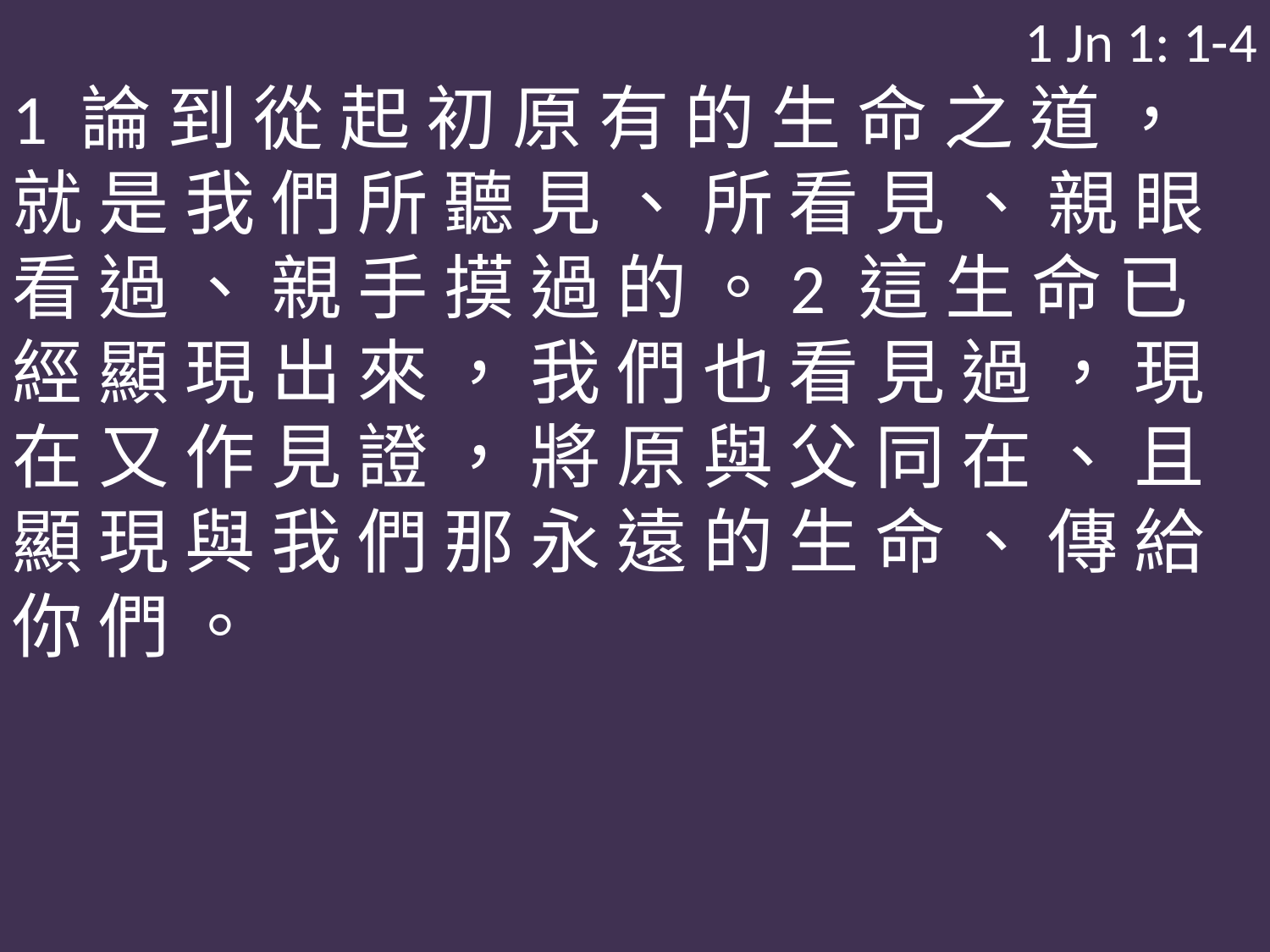

1 Jn 1: 1-4
1 論 到 從 起 初 原 有 的 生 命 之 道 ， 就 是 我 們 所 聽 見 、 所 看 見 、 親 眼 看 過 、 親 手 摸 過 的 。2 這 生 命 已 經 顯 現 出 來 ， 我 們 也 看 見 過 ， 現 在 又 作 見 證 ， 將 原 與 父 同 在 、 且 顯 現 與 我 們 那 永 遠 的 生 命 、 傳 給 你 們 。